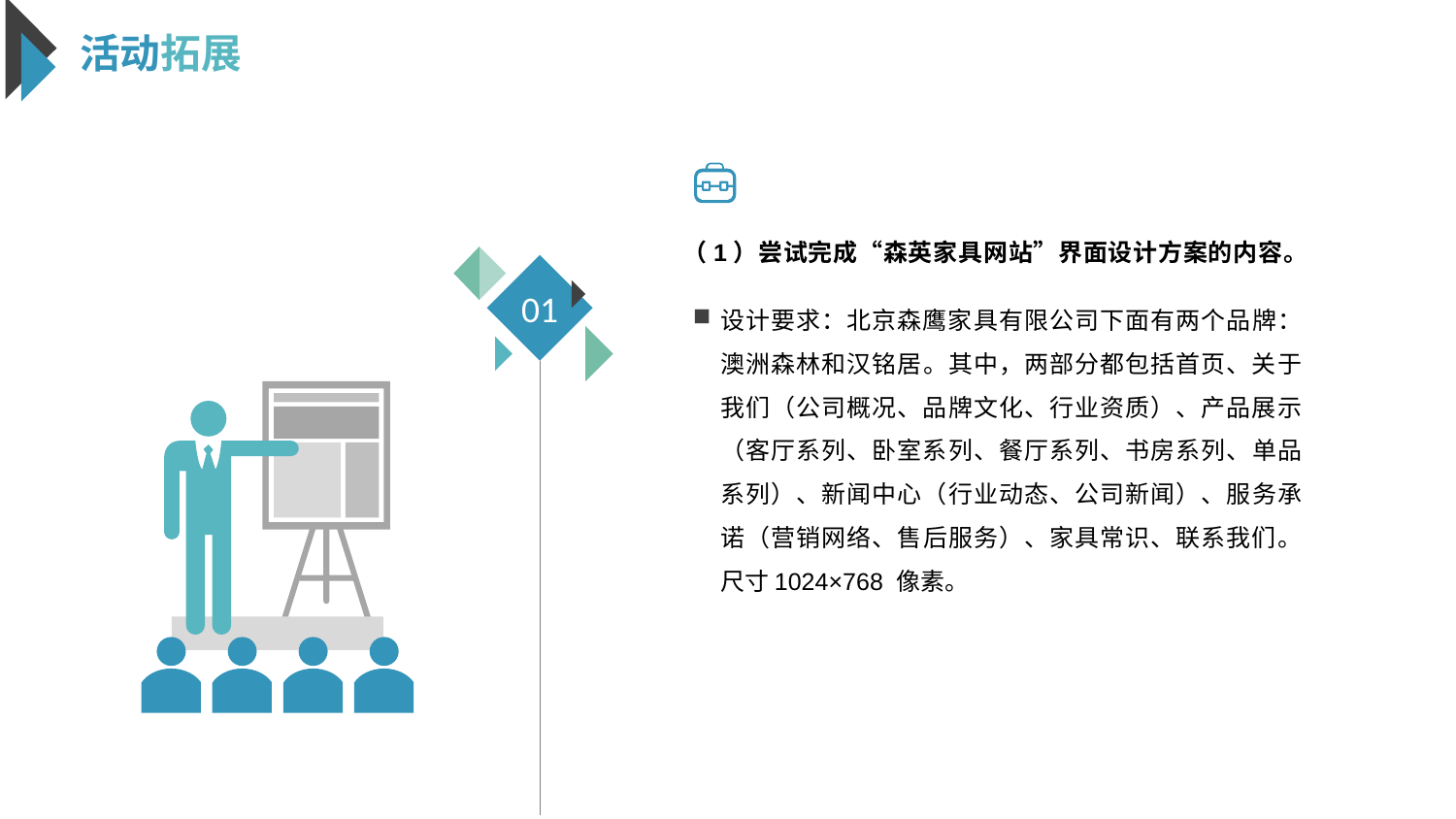

活动拓展

（1）尝试完成“森英家具网站”界面设计方案的内容。

01

设计要求：北京森鹰家具有限公司下面有两个品牌：澳洲森林和汉铭居。其中，两部分都包括首页、关于我们（公司概况、品牌文化、行业资质）、产品展示（客厅系列、卧室系列、餐厅系列、书房系列、单品系列）、新闻中心（行业动态、公司新闻）、服务承诺（营销网络、售后服务）、家具常识、联系我们。尺寸1024×768 像素。